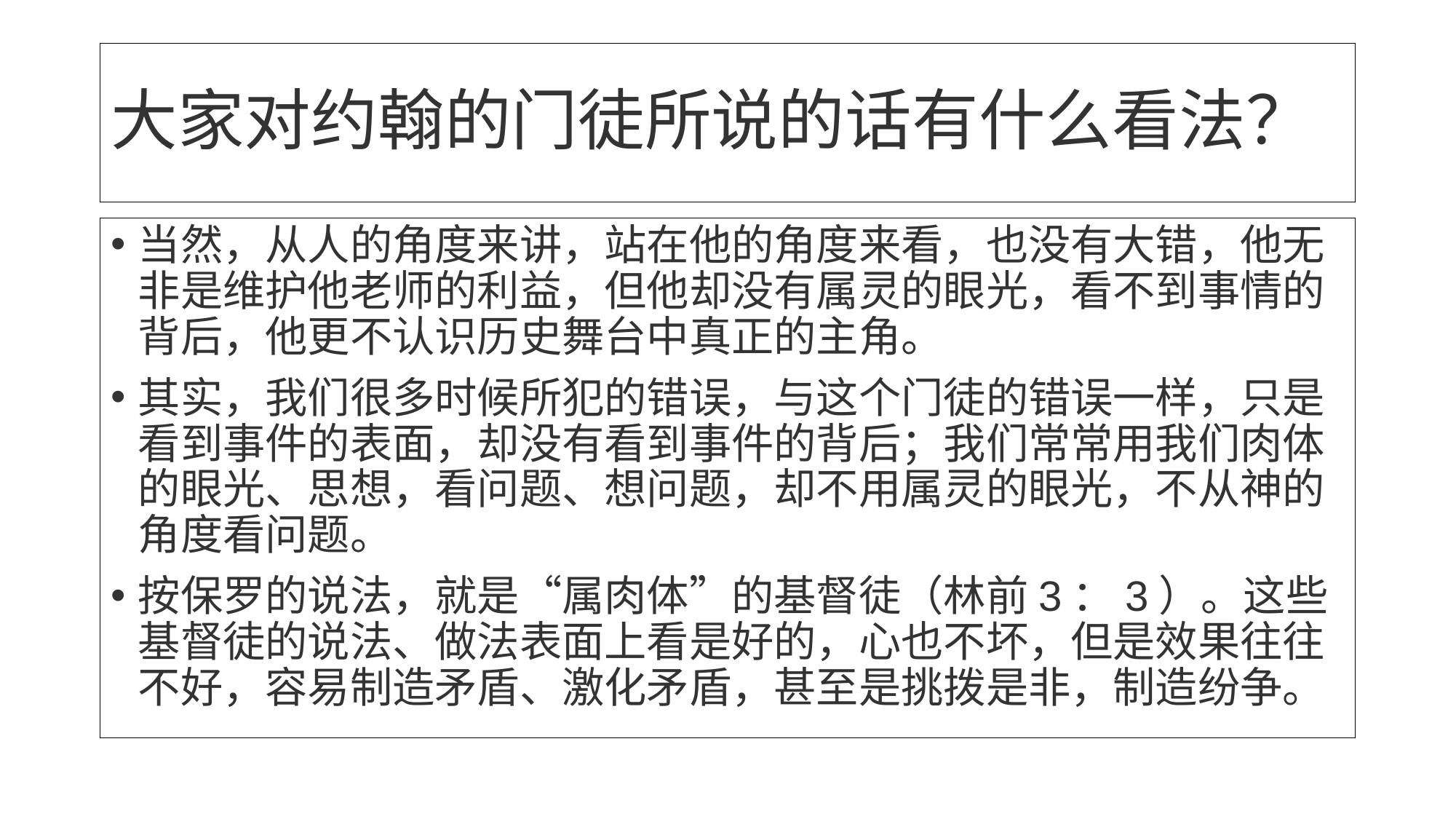

# 大家对约翰的门徒所说的话有什么看法？
当然，从人的角度来讲，站在他的角度来看，也没有大错，他无非是维护他老师的利益，但他却没有属灵的眼光，看不到事情的背后，他更不认识历史舞台中真正的主角。
其实，我们很多时候所犯的错误，与这个门徒的错误一样，只是看到事件的表面，却没有看到事件的背后；我们常常用我们肉体的眼光、思想，看问题、想问题，却不用属灵的眼光，不从神的角度看问题。
按保罗的说法，就是“属肉体”的基督徒（林前3：3）。这些基督徒的说法、做法表面上看是好的，心也不坏，但是效果往往不好，容易制造矛盾、激化矛盾，甚至是挑拨是非，制造纷争。